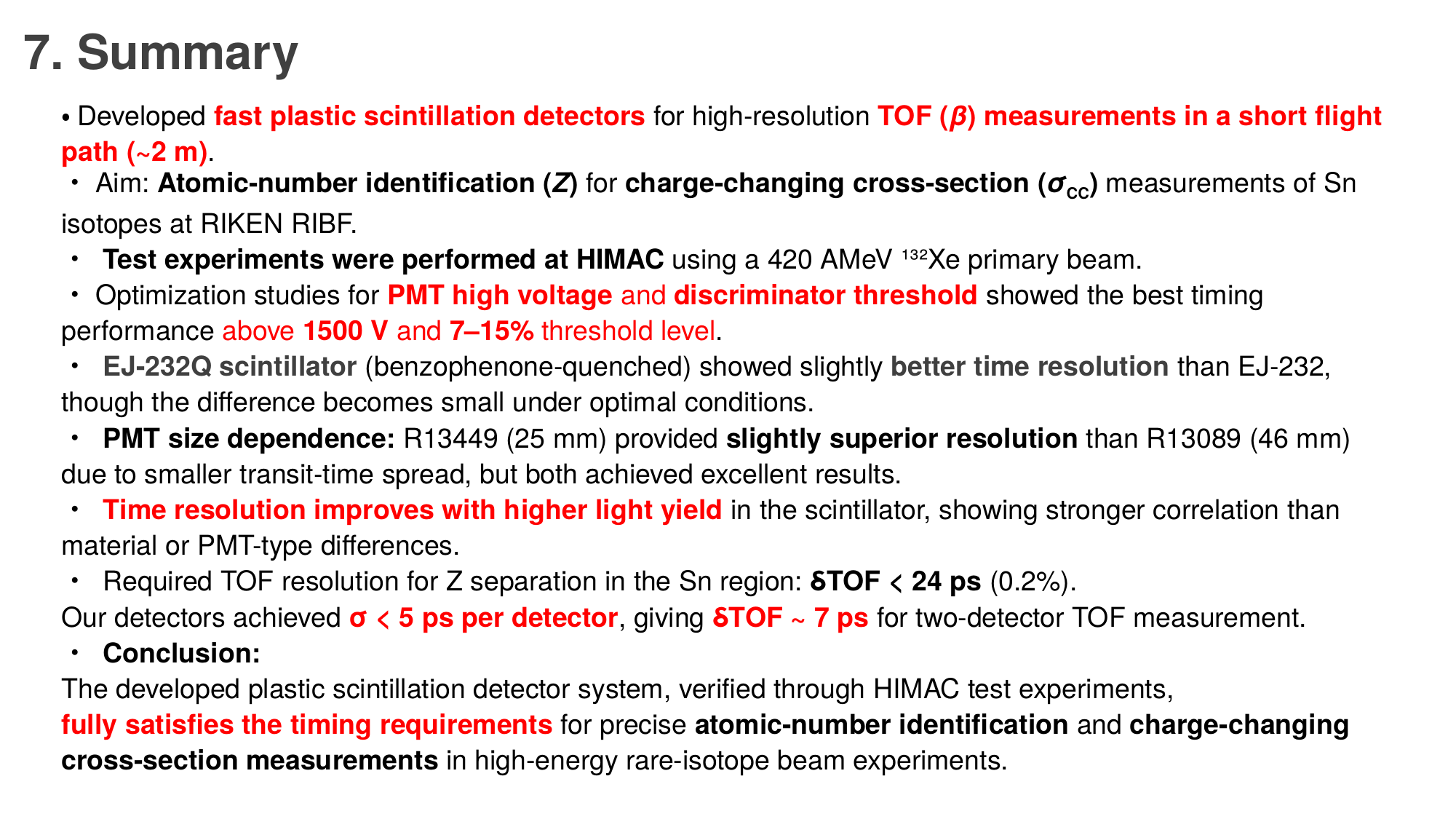

7. Summary
・Developed fast plastic scintillation detectors for high-resolution TOF (β) measurements in a short flight path (~2 m).
・Aim: Atomic-number identification (Z) for charge-changing cross-section (σCC) measurements of Sn isotopes at RIKEN RIBF.
・ Test experiments were performed at HIMAC using a 420 AMeV ¹³²Xe primary beam.
・Optimization studies for PMT high voltage and discriminator threshold showed the best timing performance above 1500 V and 7–15% threshold level.
・ EJ-232Q scintillator (benzophenone-quenched) showed slightly better time resolution than EJ-232, though the difference becomes small under optimal conditions.
・ PMT size dependence: R13449 (25 mm) provided slightly superior resolution than R13089 (46 mm) due to smaller transit-time spread, but both achieved excellent results.
・ Time resolution improves with higher light yield in the scintillator, showing stronger correlation than material or PMT-type differences.
・ Required TOF resolution for Z separation in the Sn region: δTOF < 24 ps (0.2%).
Our detectors achieved σ < 5 ps per detector, giving δTOF ~ 7 ps for two-detector TOF measurement.
・ Conclusion:
The developed plastic scintillation detector system, verified through HIMAC test experiments,
fully satisfies the timing requirements for precise atomic-number identification and charge-changing cross-section measurements in high-energy rare-isotope beam experiments.